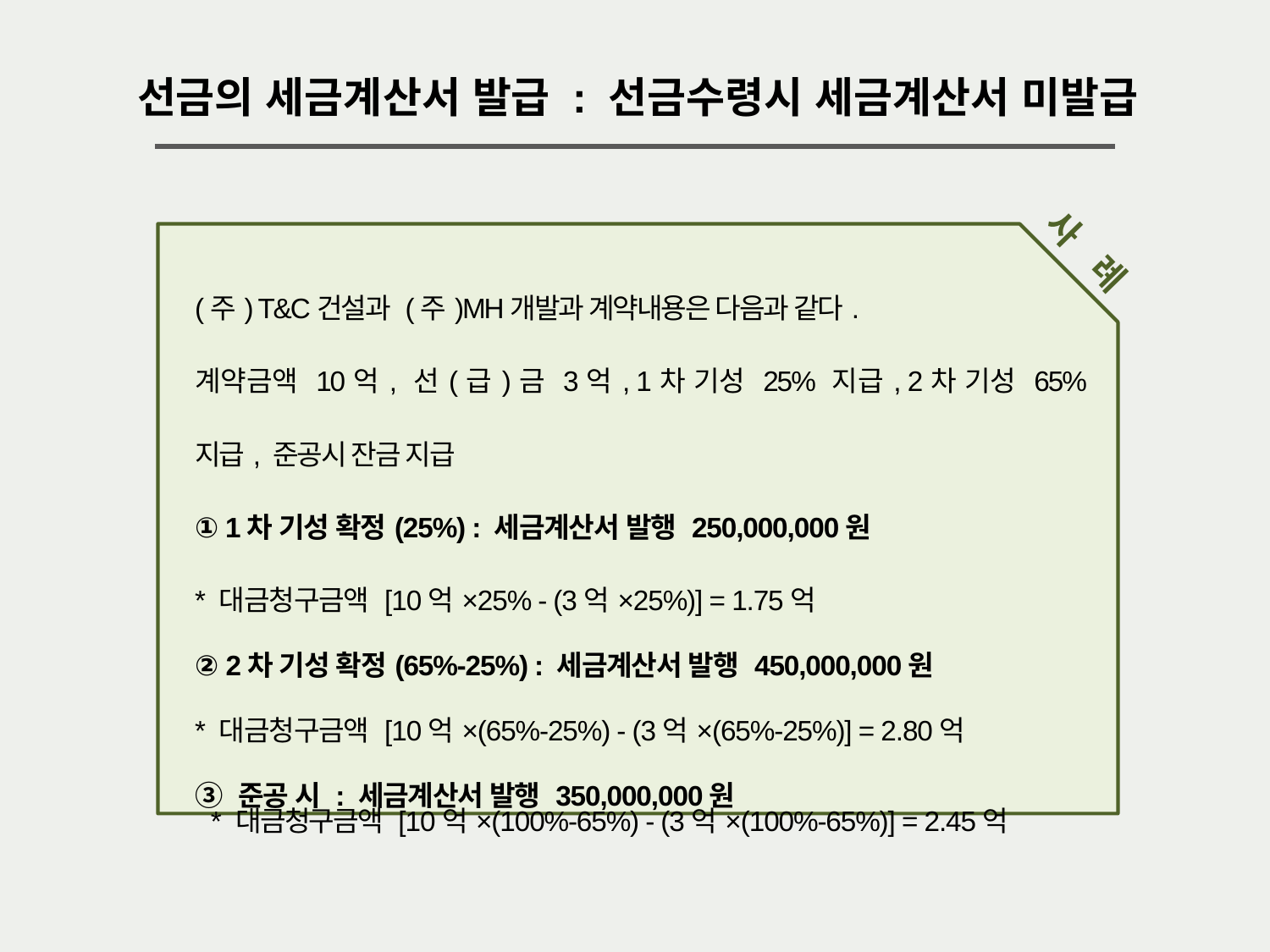

선금의 세금계산서 발급 : 선금수령시 세금계산서 미발급

사   례
| (주) T&C건설과 (주)MH개발과 계약내용은 다음과 같다. 계약금액 10억, 선(급)금 3억, 1차 기성 25% 지급, 2차 기성 65% 지급, 준공시 잔금 지급 ① 1차 기성 확정(25%) : 세금계산서 발행 250,000,000원 \* 대금청구금액 [10억×25% - (3억×25%)] = 1.75억 ② 2차 기성 확정(65%-25%) : 세금계산서 발행 450,000,000원 \* 대금청구금액 [10억×(65%-25%) - (3억×(65%-25%)] = 2.80억 ③ 준공 시 : 세금계산서 발행 350,000,000원 \* 대금청구금액 [10억×(100%-65%) - (3억×(100%-65%)] = 2.45억 |
| --- |
|  |